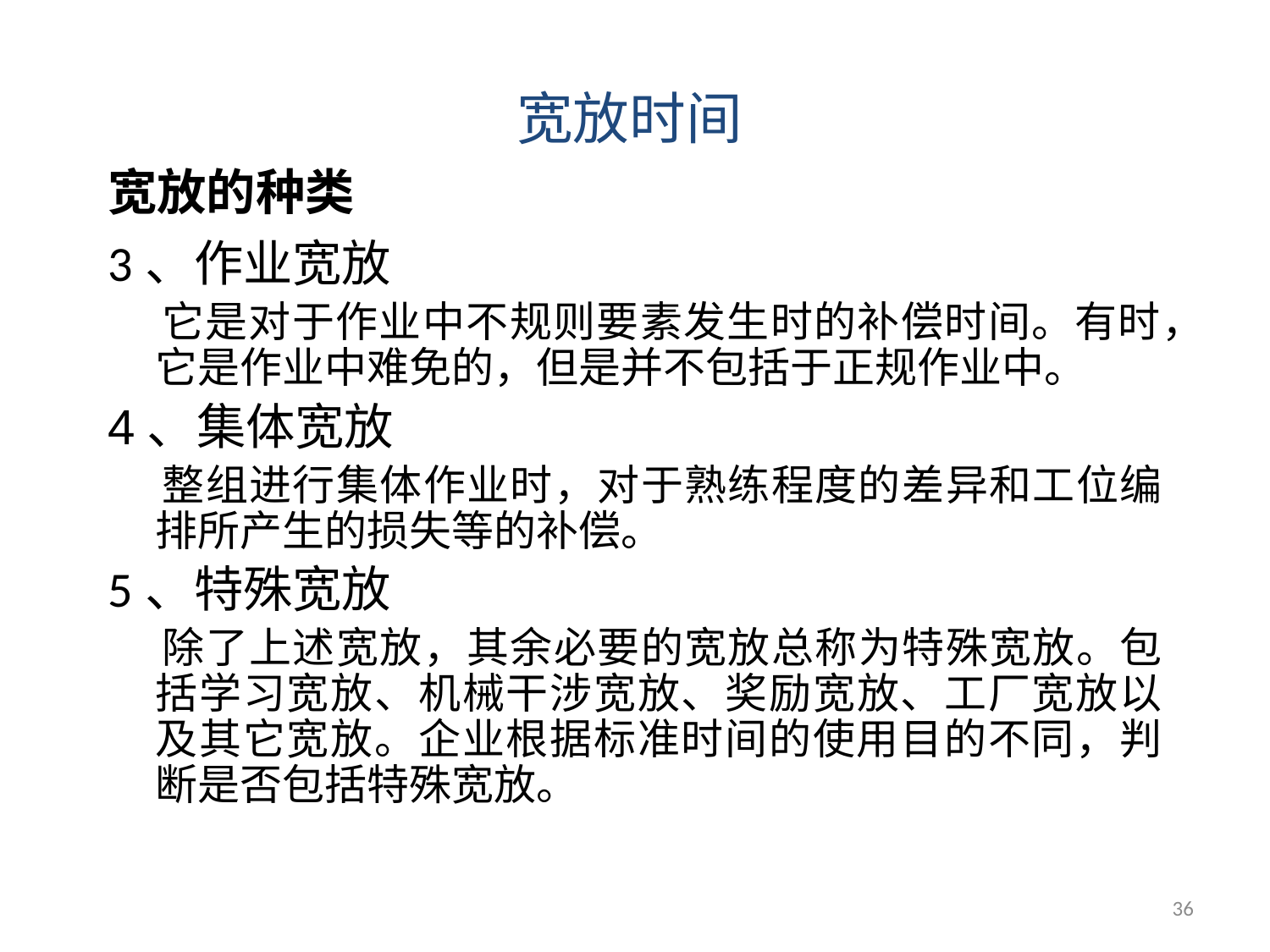

宽放时间
# 宽放的种类
3、作业宽放
    它是对于作业中不规则要素发生时的补偿时间。有时，它是作业中难免的，但是并不包括于正规作业中。
4、集体宽放
    整组进行集体作业时，对于熟练程度的差异和工位编排所产生的损失等的补偿。
5、特殊宽放
    除了上述宽放，其余必要的宽放总称为特殊宽放。包括学习宽放、机械干涉宽放、奖励宽放、工厂宽放以及其它宽放。企业根据标准时间的使用目的不同，判断是否包括特殊宽放。

36